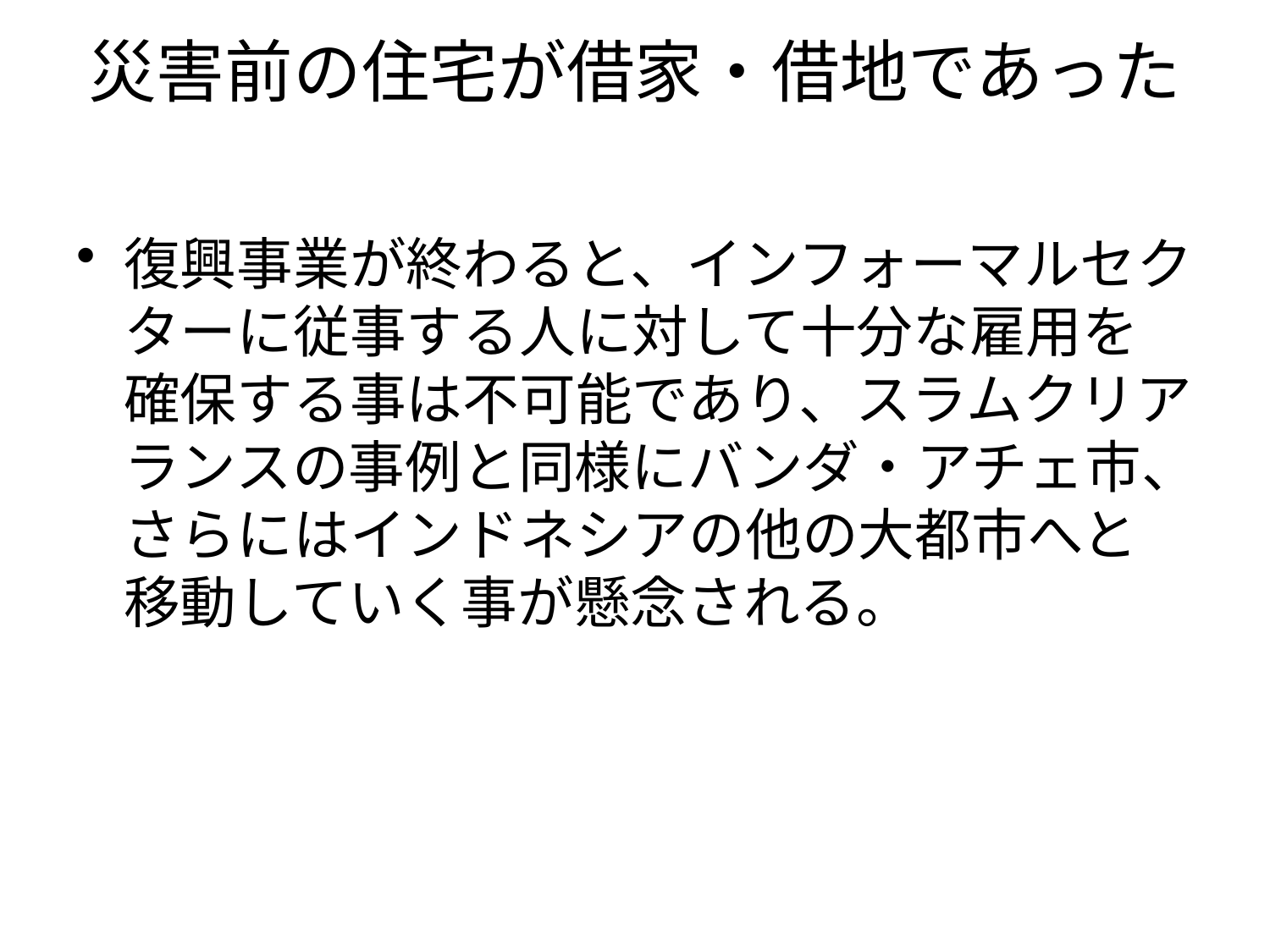

# 災害前の住宅が借家・借地であった
復興事業が終わると、インフォーマルセクターに従事する人に対して十分な雇用を確保する事は不可能であり、スラムクリアランスの事例と同様にバンダ・アチェ市、さらにはインドネシアの他の大都市へと移動していく事が懸念される。